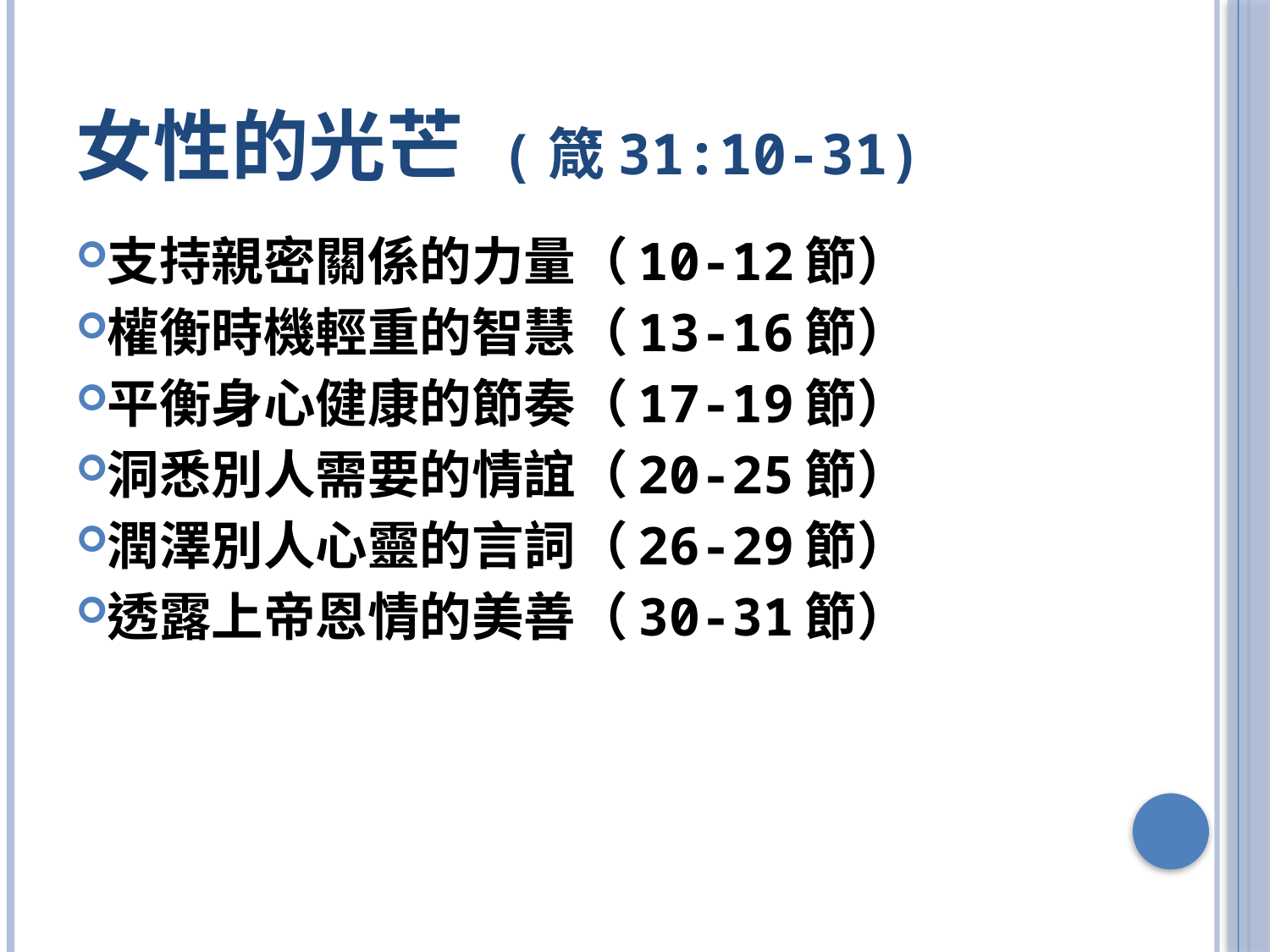

# 女性的光芒 (箴31:10-31)
支持親密關係的力量（10-12節）
權衡時機輕重的智慧（13-16節）
平衡身心健康的節奏（17-19節）
洞悉別人需要的情誼（20-25節）
潤澤別人心靈的言詞（26-29節）
透露上帝恩情的美善（30-31節）